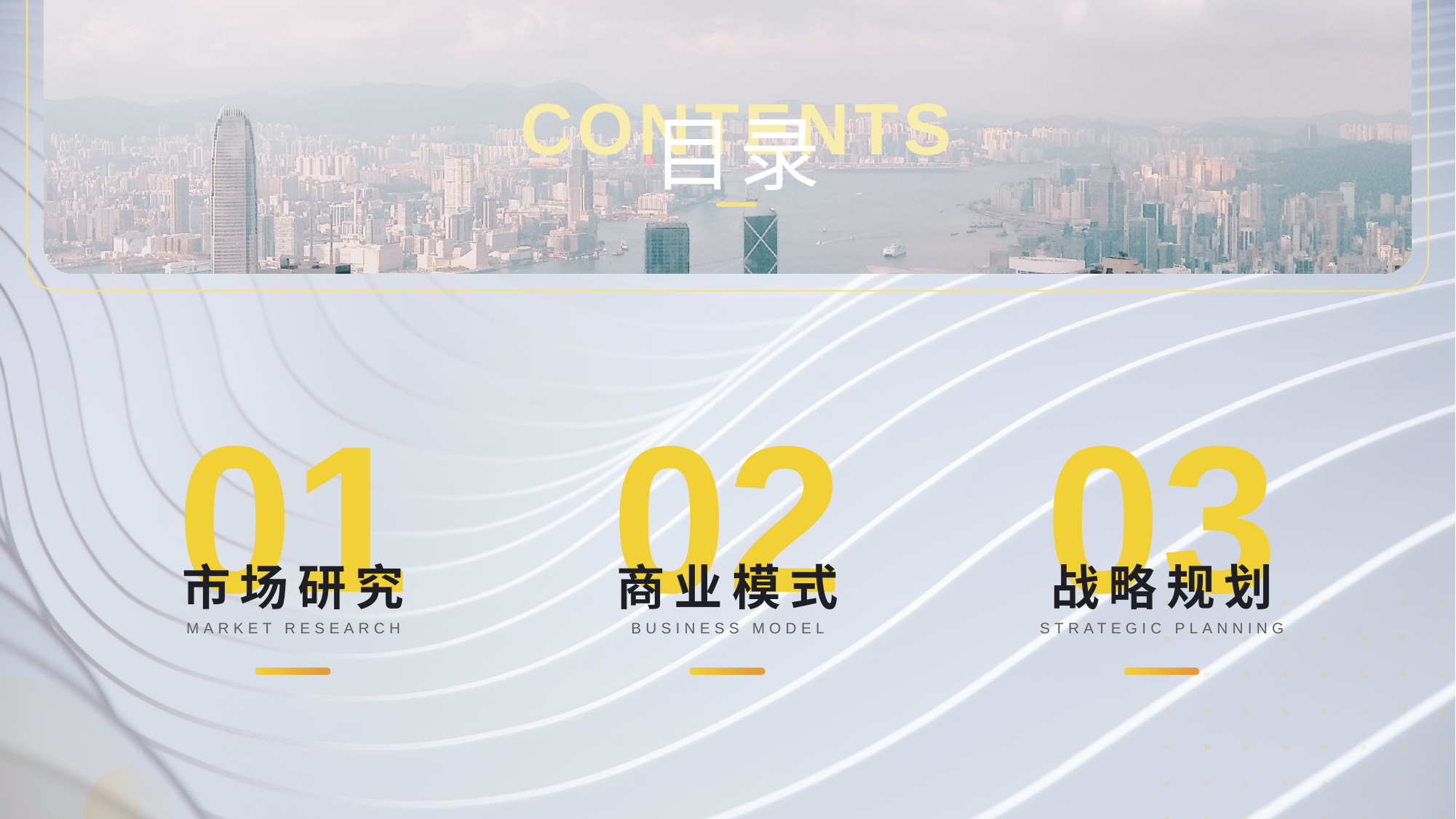

CONTENTS
目录
01
02
03
市场研究
商业模式
战略规划
MARKET RESEARCH
BUSINESS MODEL
STRATEGIC PLANNING